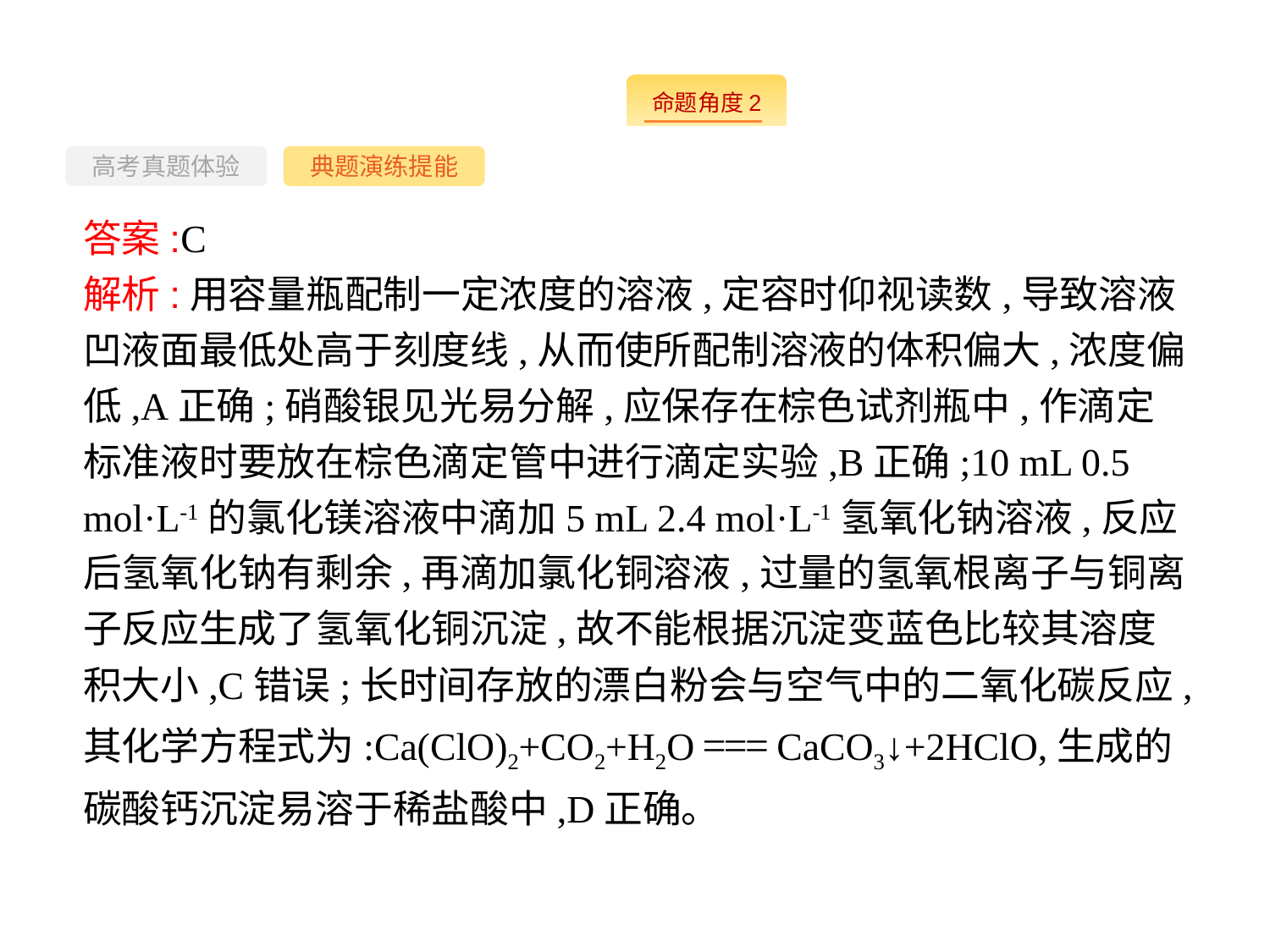

-58-
高考真题体验
典题演练提能
答案:C
解析:用容量瓶配制一定浓度的溶液,定容时仰视读数,导致溶液凹液面最低处高于刻度线,从而使所配制溶液的体积偏大,浓度偏低,A正确;硝酸银见光易分解,应保存在棕色试剂瓶中,作滴定标准液时要放在棕色滴定管中进行滴定实验,B正确;10 mL 0.5 mol·L-1的氯化镁溶液中滴加5 mL 2.4 mol·L-1氢氧化钠溶液,反应后氢氧化钠有剩余,再滴加氯化铜溶液,过量的氢氧根离子与铜离子反应生成了氢氧化铜沉淀,故不能根据沉淀变蓝色比较其溶度积大小,C错误;长时间存放的漂白粉会与空气中的二氧化碳反应,其化学方程式为:Ca(ClO)2+CO2+H2O === CaCO3↓+2HClO,生成的碳酸钙沉淀易溶于稀盐酸中,D正确。